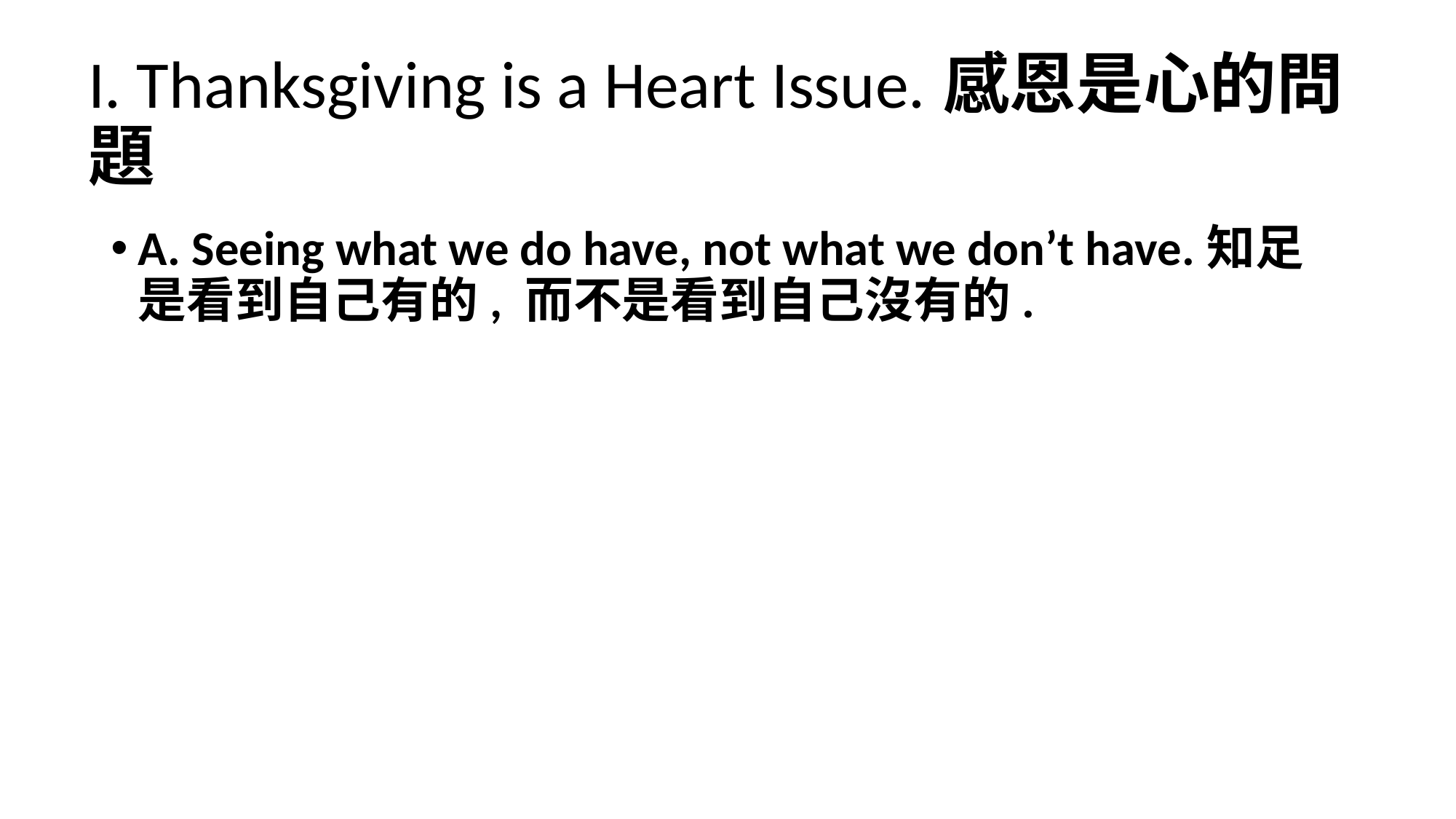

# I. Thanksgiving is a Heart Issue.感恩是心的問題
A. Seeing what we do have, not what we don’t have.知足是看到自己有的, 而不是看到自己沒有的.